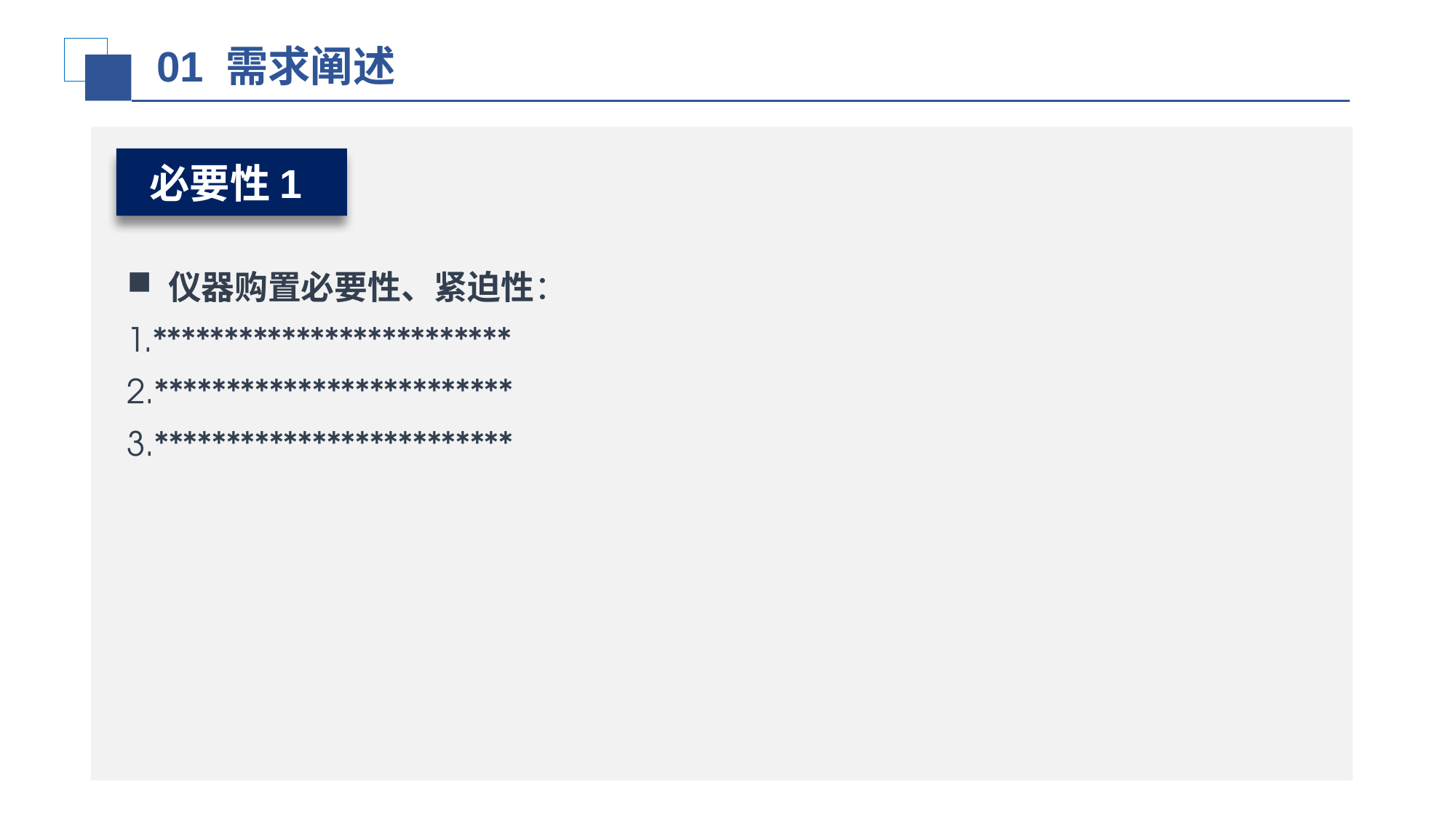

01 需求阐述

必要性1
仪器购置必要性、紧迫性：
1.*************************
2.*************************
3.*************************